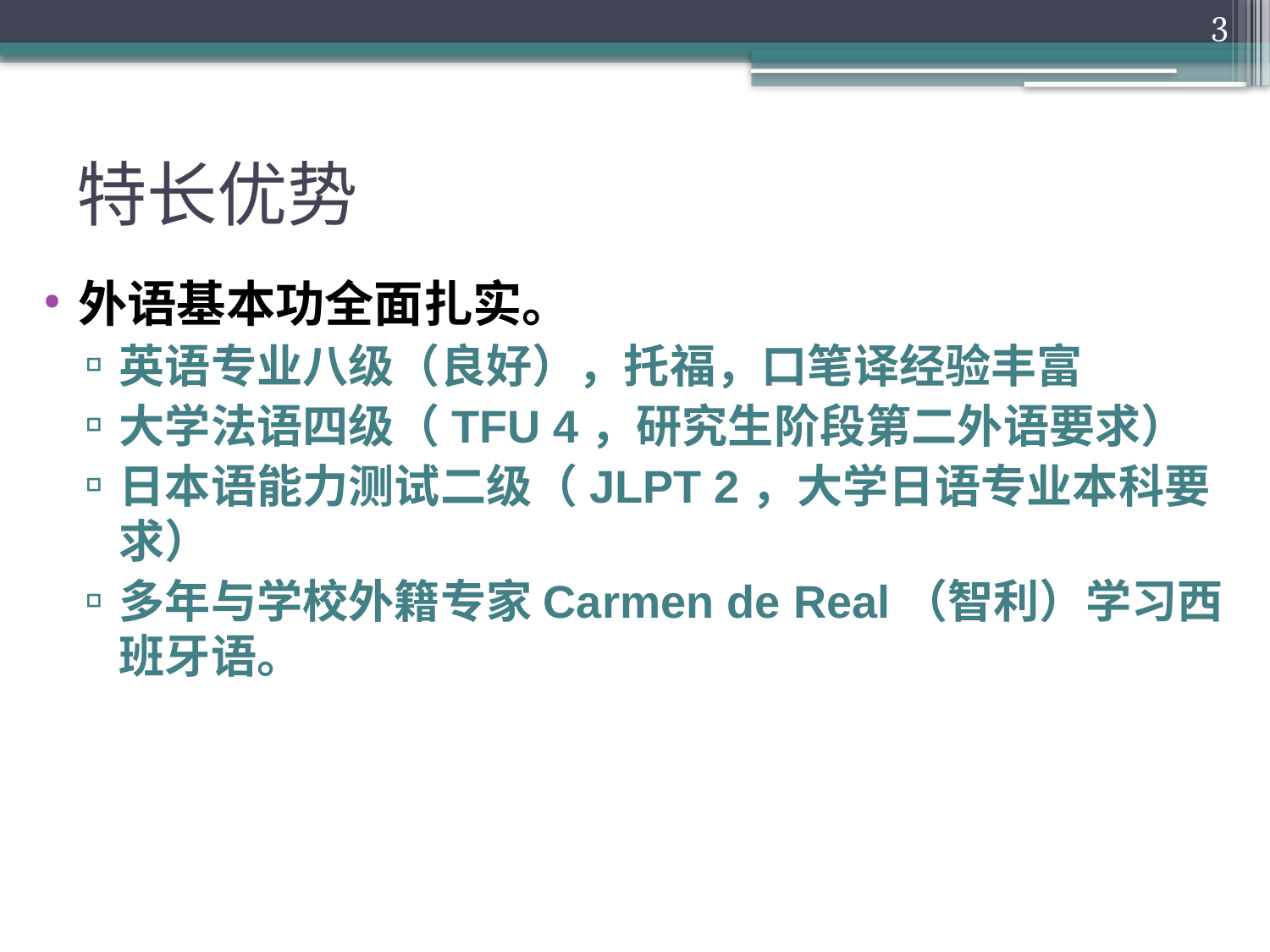

3
# 特长优势
外语基本功全面扎实。
英语专业八级（良好），托福，口笔译经验丰富
大学法语四级（TFU 4，研究生阶段第二外语要求）
日本语能力测试二级（JLPT 2，大学日语专业本科要求）
多年与学校外籍专家Carmen de Real（智利）学习西班牙语。